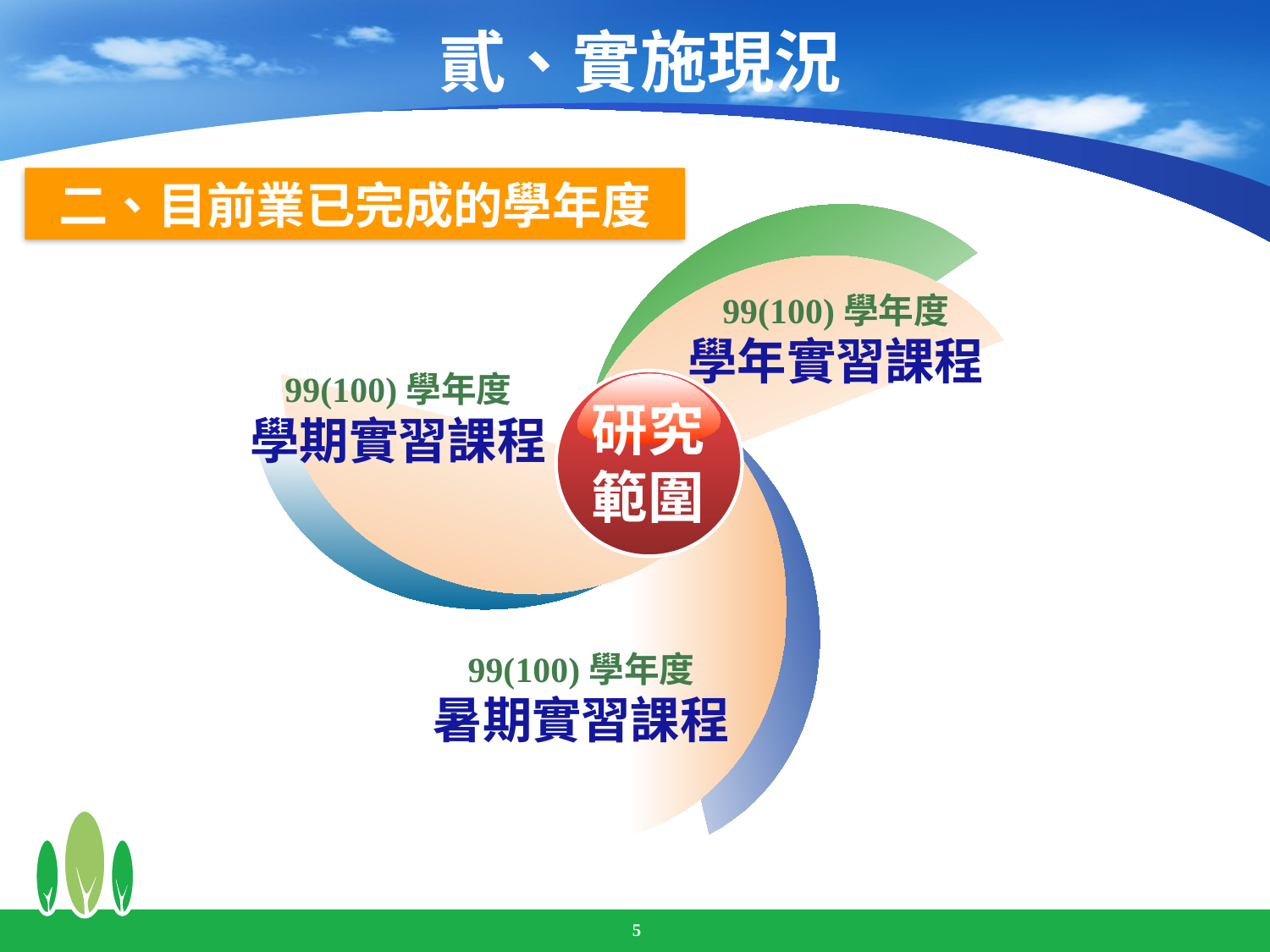

# 貳、實施現況
二、目前業已完成的學年度

99(100)學年度
學年實習課程

99(100)學年度
學期實習課程

研究
範圍
99(100)學年度
暑期實習課程
5